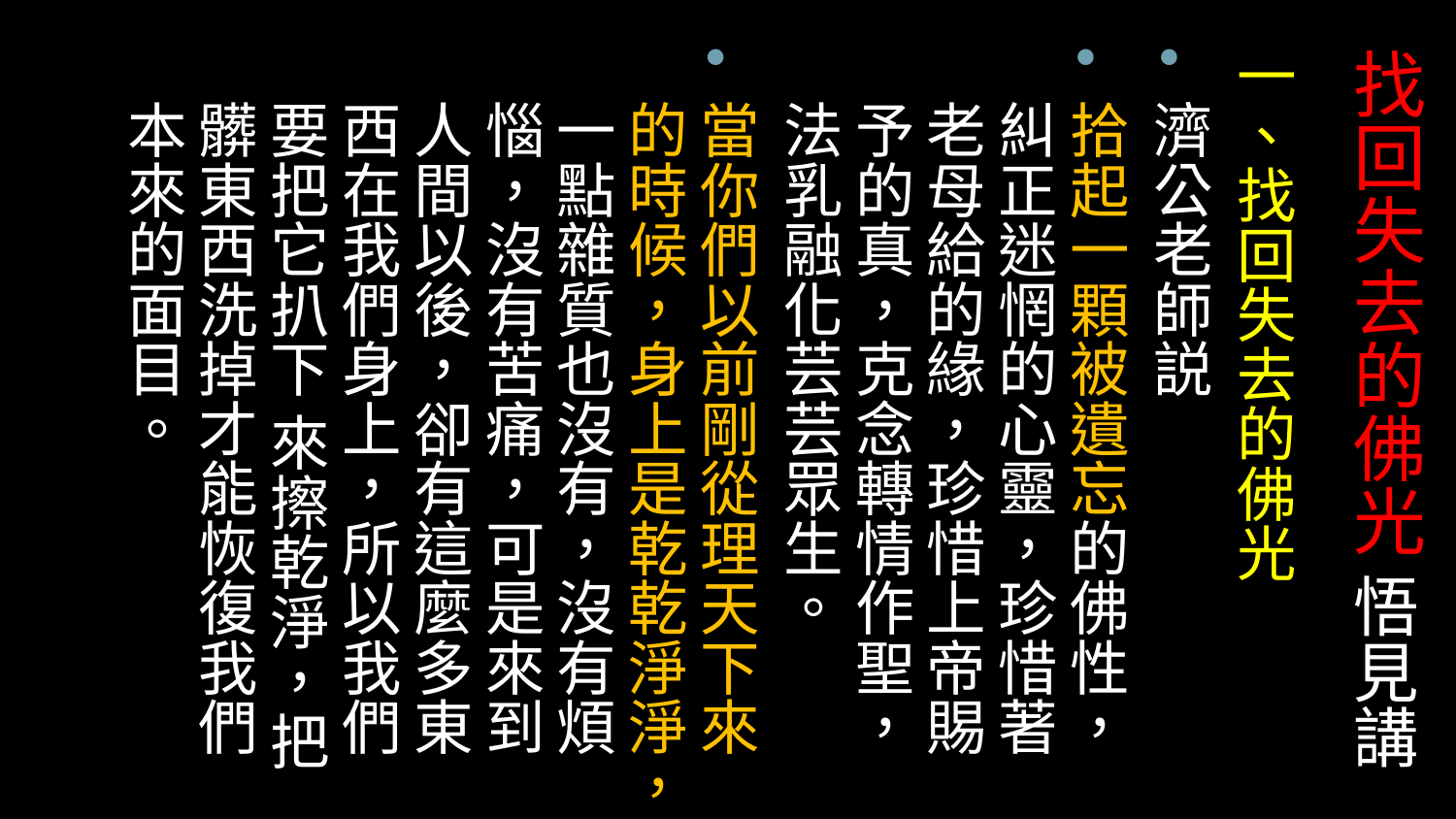

# 找回失去的佛光 悟見講
一、找回失去的佛光
濟公老師説
拾起一顆被遺忘的佛性，糾正迷惘的心靈，珍惜著老母給的緣，珍惜上帝賜予的真，克念轉情作聖，法乳融化芸芸眾生。
當你們以前剛從理天下來的時候，身上是乾乾淨淨，一點雜質也沒有，沒有煩惱，沒有苦痛，可是來到人間以後，卻有這麼多東西在我們身上，所以我們要把它扒下 來擦乾淨，把髒東西洗掉才能恢復我們本來的面目。